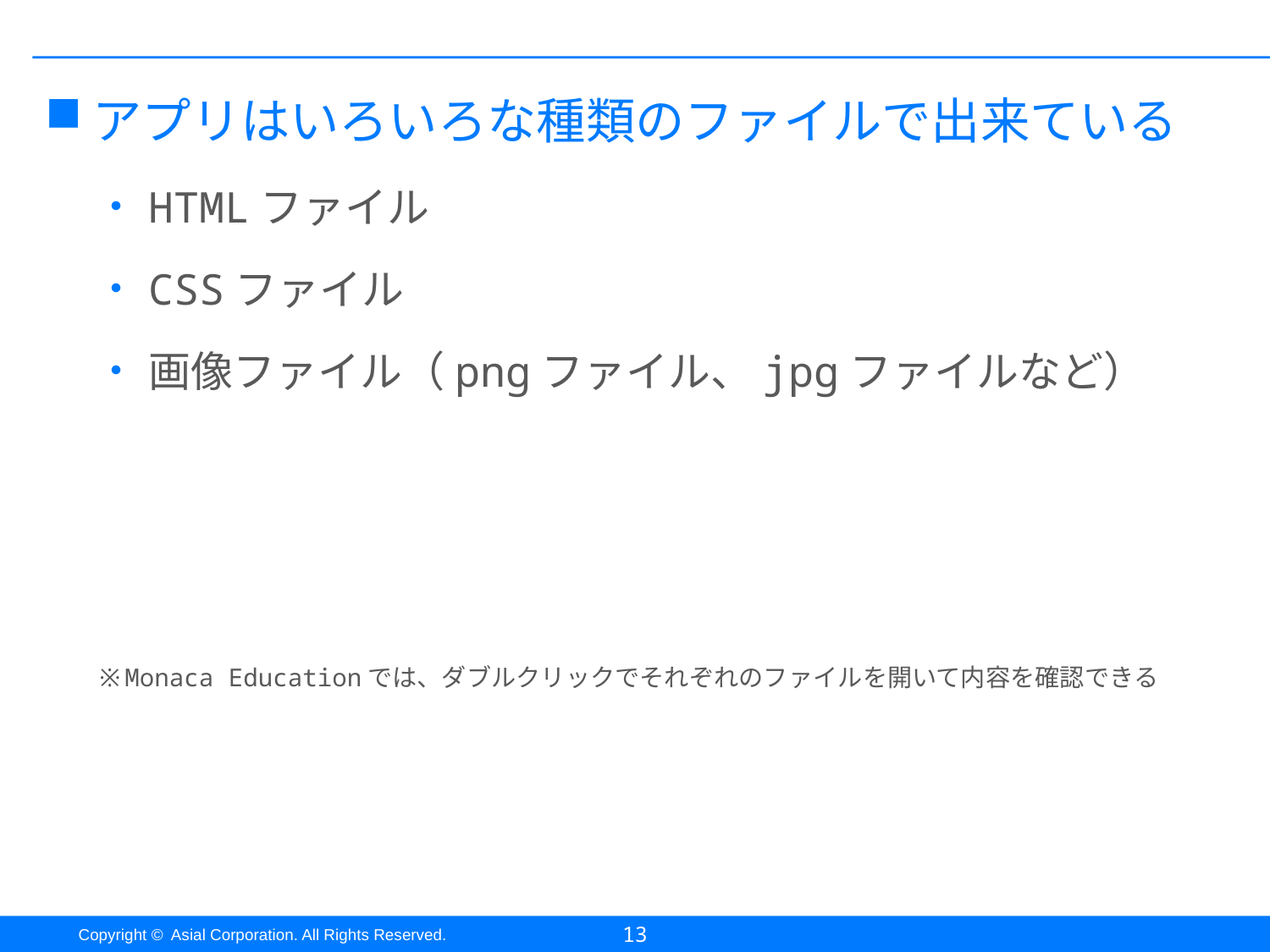

#

アプリはいろいろな種類のファイルで出来ている
HTMLファイル
CSSファイル
画像ファイル（pngファイル、jpgファイルなど）

※Monaca Educationでは、ダブルクリックでそれぞれのファイルを開いて内容を確認できる
13